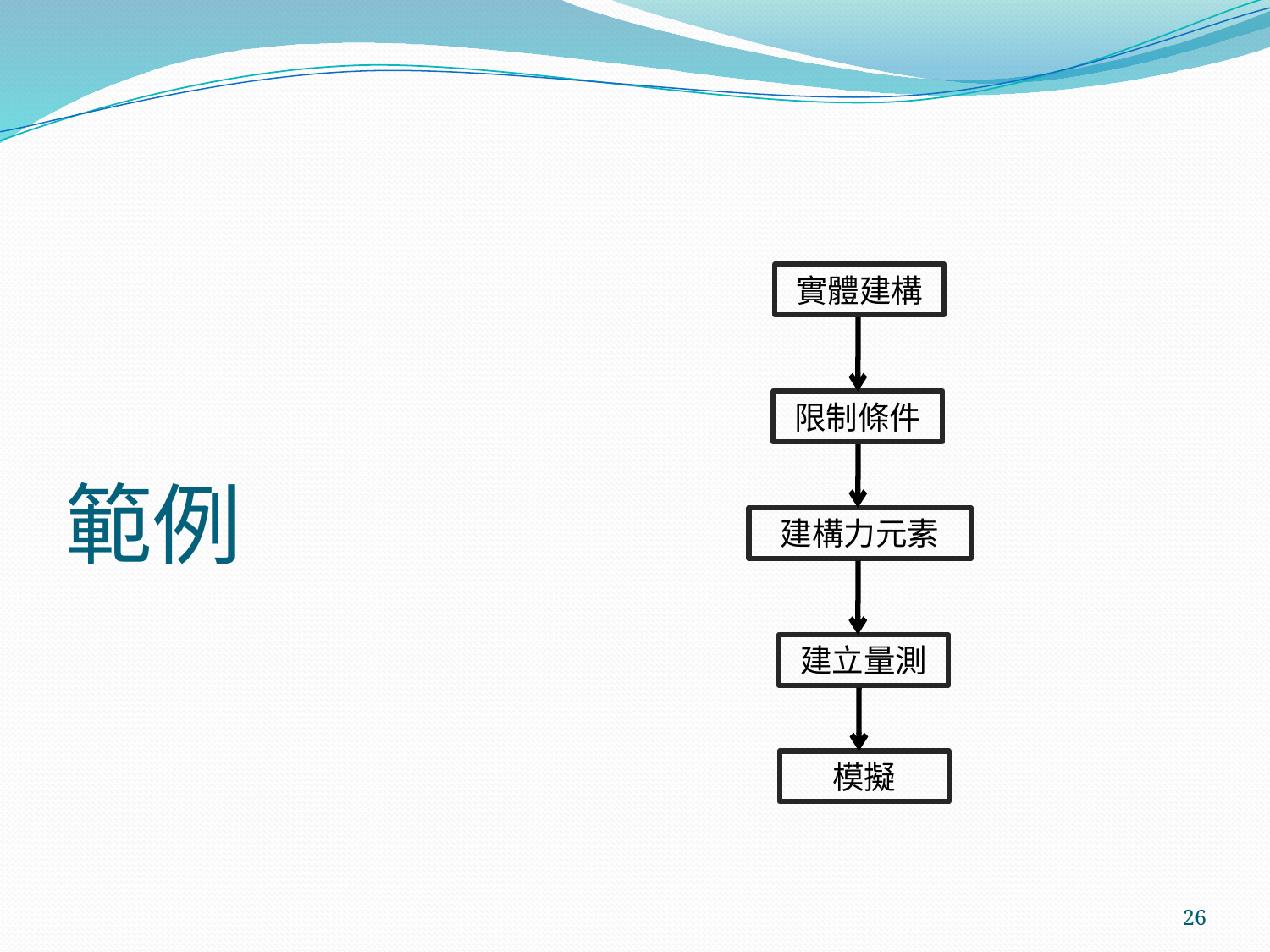

實體建構
限制條件
# 範例
建構力元素
建立量測
模擬
26